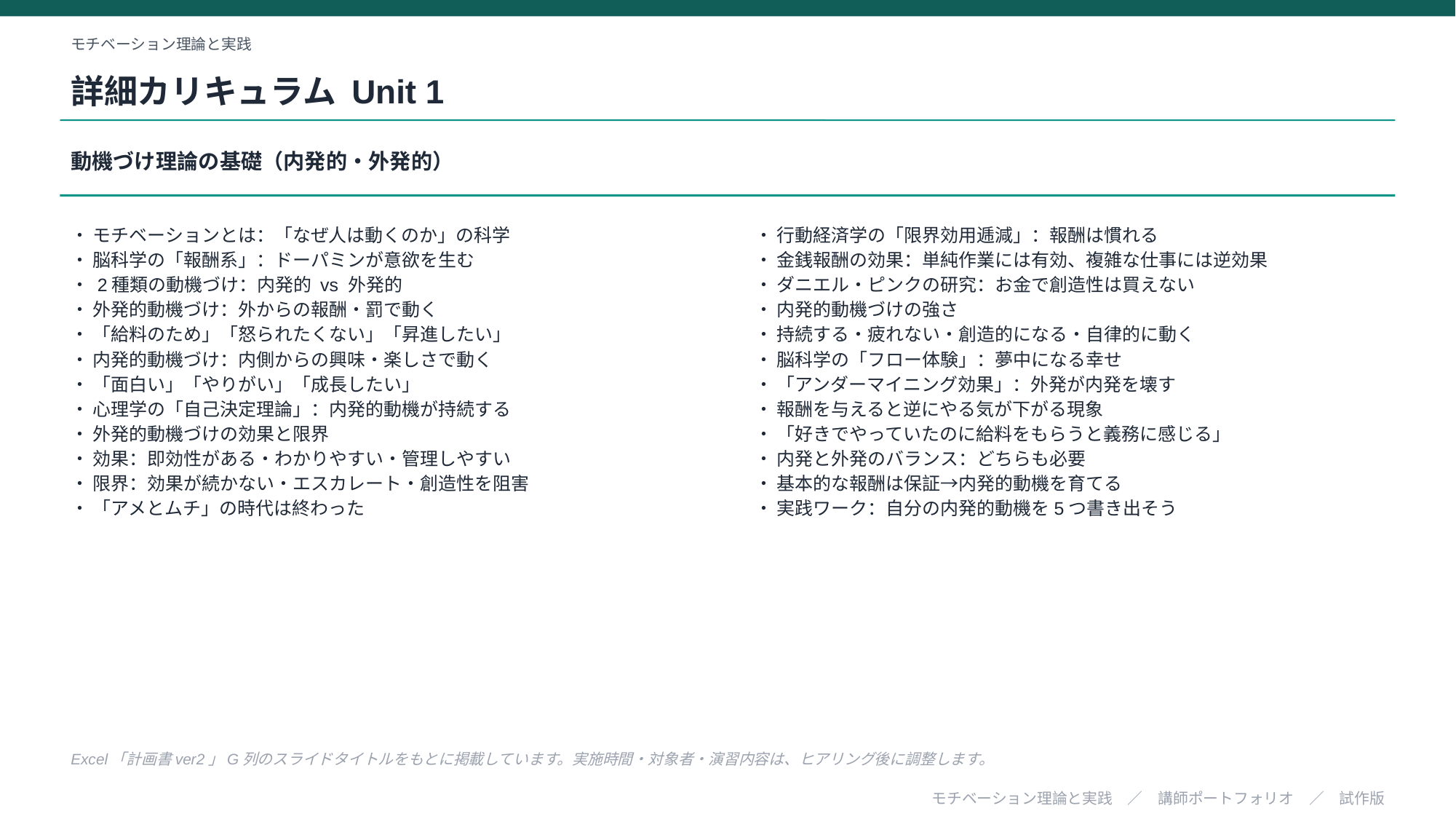

モチベーション理論と実践
詳細カリキュラム Unit 1

動機づけ理論の基礎（内発的・外発的）

・ モチベーションとは：「なぜ人は動くのか」の科学
・ 脳科学の「報酬系」：ドーパミンが意欲を生む
・ 2種類の動機づけ：内発的 vs 外発的
・ 外発的動機づけ：外からの報酬・罰で動く
・ 「給料のため」「怒られたくない」「昇進したい」
・ 内発的動機づけ：内側からの興味・楽しさで動く
・ 「面白い」「やりがい」「成長したい」
・ 心理学の「自己決定理論」：内発的動機が持続する
・ 外発的動機づけの効果と限界
・ 効果：即効性がある・わかりやすい・管理しやすい
・ 限界：効果が続かない・エスカレート・創造性を阻害
・ 「アメとムチ」の時代は終わった
・ 行動経済学の「限界効用逓減」：報酬は慣れる
・ 金銭報酬の効果：単純作業には有効、複雑な仕事には逆効果
・ ダニエル・ピンクの研究：お金で創造性は買えない
・ 内発的動機づけの強さ
・ 持続する・疲れない・創造的になる・自律的に動く
・ 脳科学の「フロー体験」：夢中になる幸せ
・ 「アンダーマイニング効果」：外発が内発を壊す
・ 報酬を与えると逆にやる気が下がる現象
・ 「好きでやっていたのに給料をもらうと義務に感じる」
・ 内発と外発のバランス：どちらも必要
・ 基本的な報酬は保証→内発的動機を育てる
・ 実践ワーク：自分の内発的動機を5つ書き出そう
Excel「計画書ver2」G列のスライドタイトルをもとに掲載しています。実施時間・対象者・演習内容は、ヒアリング後に調整します。
モチベーション理論と実践　／　講師ポートフォリオ　／　試作版